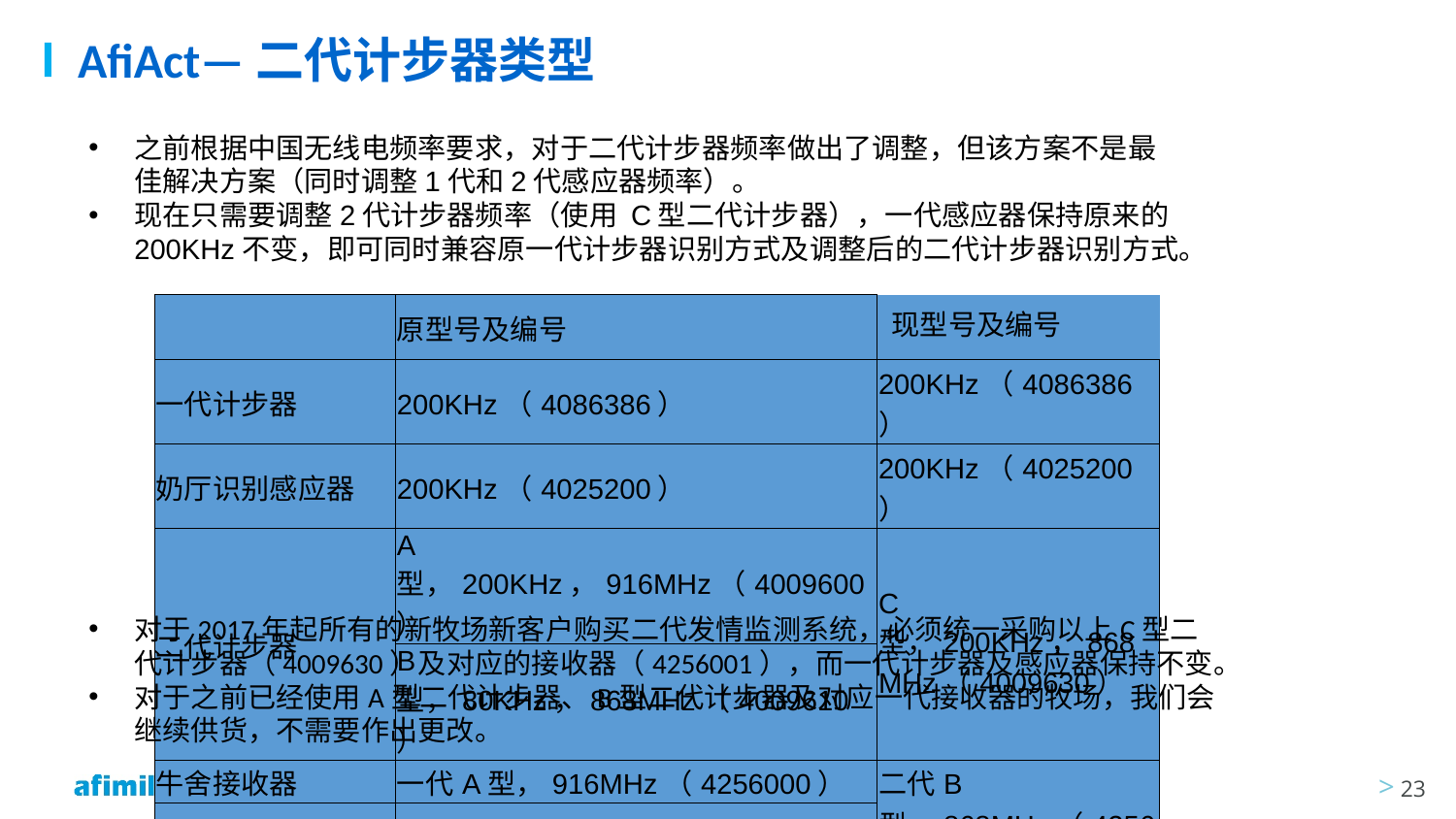

# AfiAct—二代计步器类型
之前根据中国无线电频率要求，对于二代计步器频率做出了调整，但该方案不是最佳解决方案（同时调整1代和2代感应器频率）。
现在只需要调整2代计步器频率（使用 C型二代计步器），一代感应器保持原来的200KHz不变，即可同时兼容原一代计步器识别方式及调整后的二代计步器识别方式。
|  | 原型号及编号 | 现型号及编号 |
| --- | --- | --- |
| 一代计步器 | 200KHz（4086386） | 200KHz（4086386） |
| 奶厅识别感应器 | 200KHz（4025200） | 200KHz（4025200） |
| 二代计步器 | A型，200KHz，916MHz（4009600） | C型，200KHz，868MHz（4009630） |
|  | B型，80KHz，868MHz（4009610） |  |
| 牛舍接收器 | 一代A型，916MHz（4256000） | 二代B型，868MHz（4256201） |
|  | 一代B型，868MHz（4256001） |  |

对于2017年起所有的新牧场新客户购买二代发情监测系统，必须统一采购以上C型二代计步器（4009630）及对应的接收器（4256001），而一代计步器及感应器保持不变。
对于之前已经使用A型二代计步器、B型二代计步器及对应一代接收器的牧场，我们会继续供货，不需要作出更改。